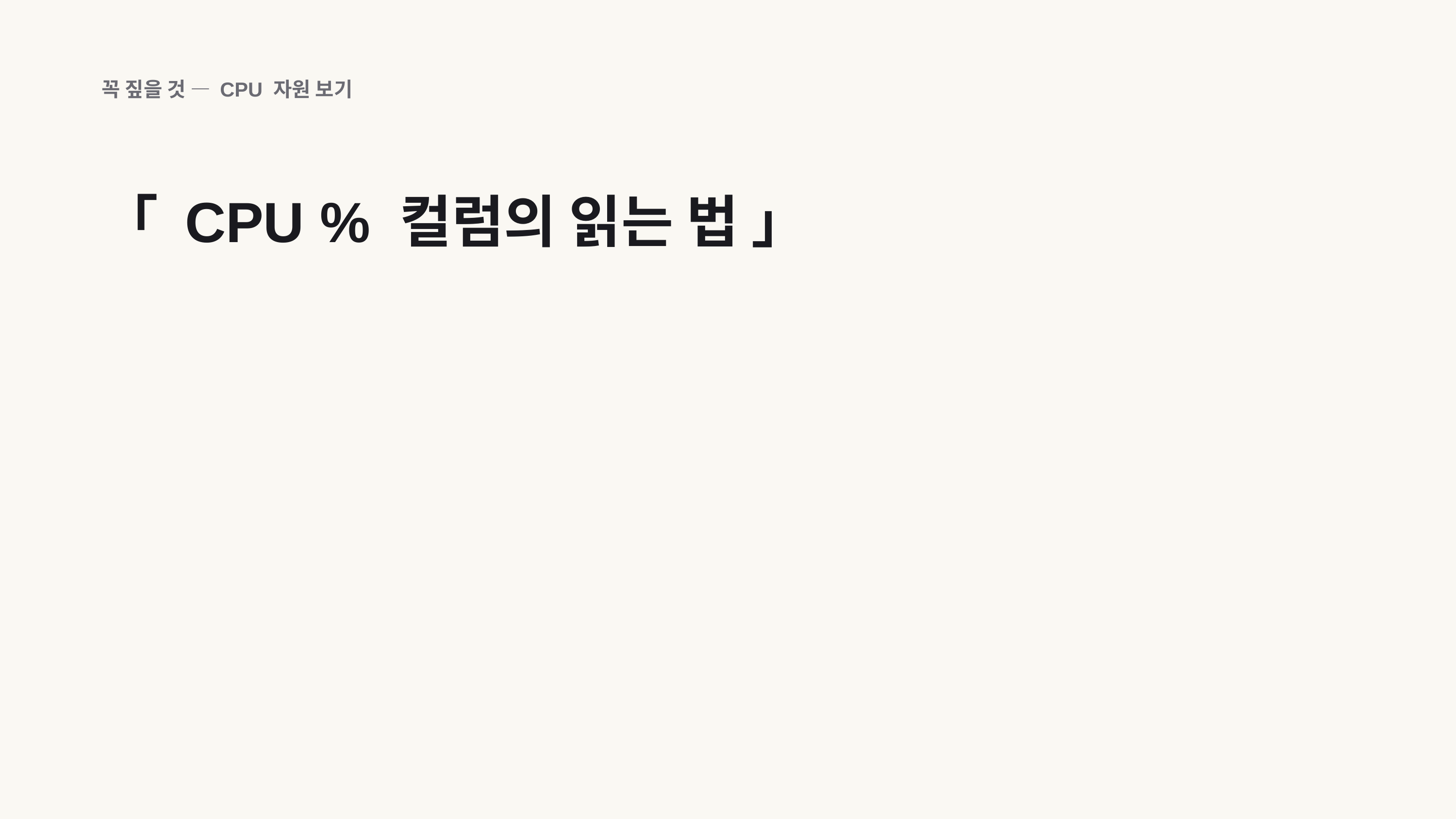

꼭 짚을 것 — CPU 자원 보기
「 CPU % 컬럼의 읽는 법 」